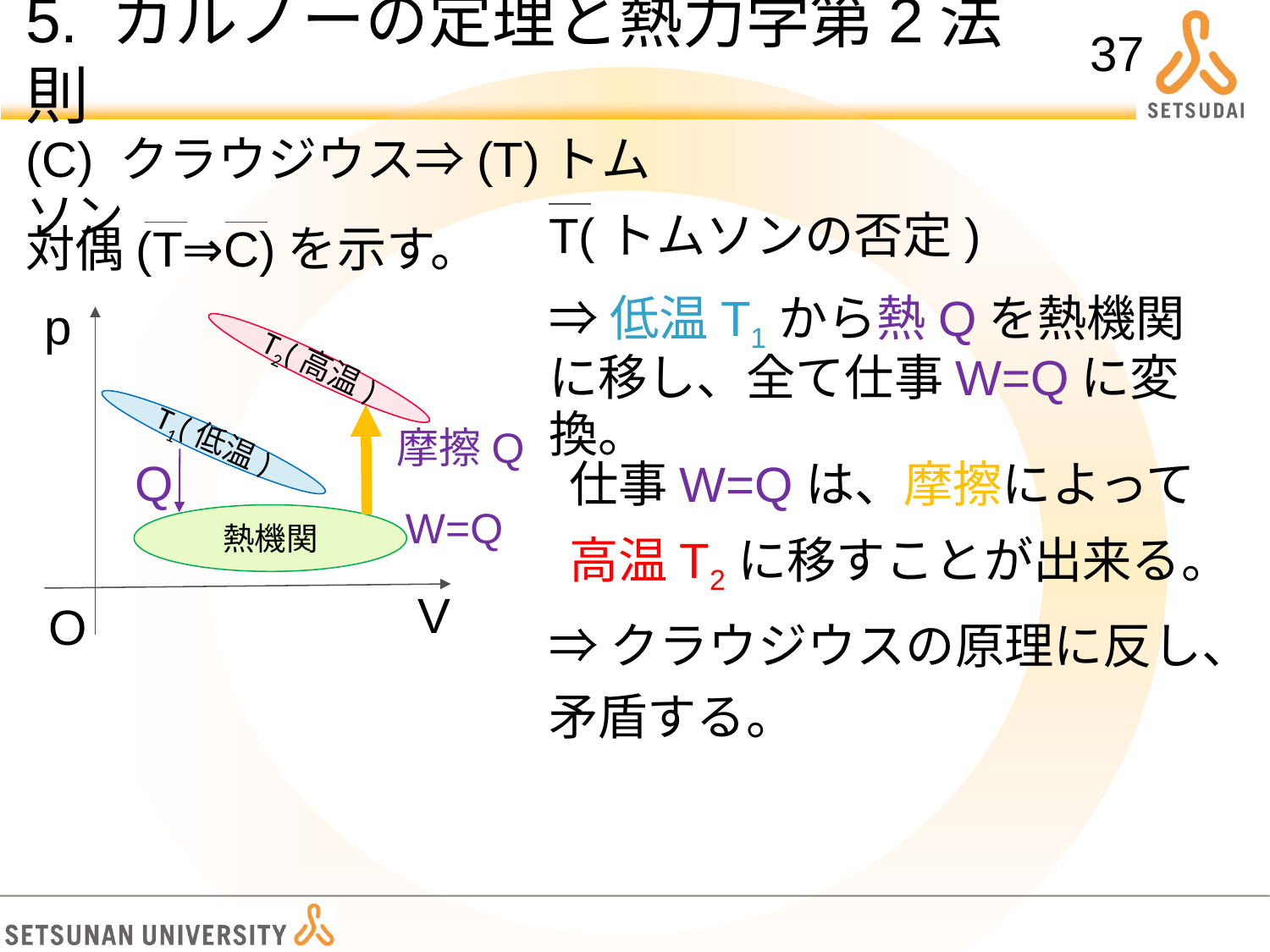

# 5. カルノーの定理と熱力学第2法則
37
(C) クラウジウス⇒(T)トムソン
T(トムソンの否定)
対偶(T⇒C)を示す。
⇒低温T1から熱Qを熱機関に移し、全て仕事W=Qに変換。
p
T2(高温)
摩擦Q
T1(低温)
Q
仕事W=Qは、摩擦によって
高温T2に移すことが出来る。
熱機関
W=Q
V
O
⇒クラウジウスの原理に反し、
矛盾する。